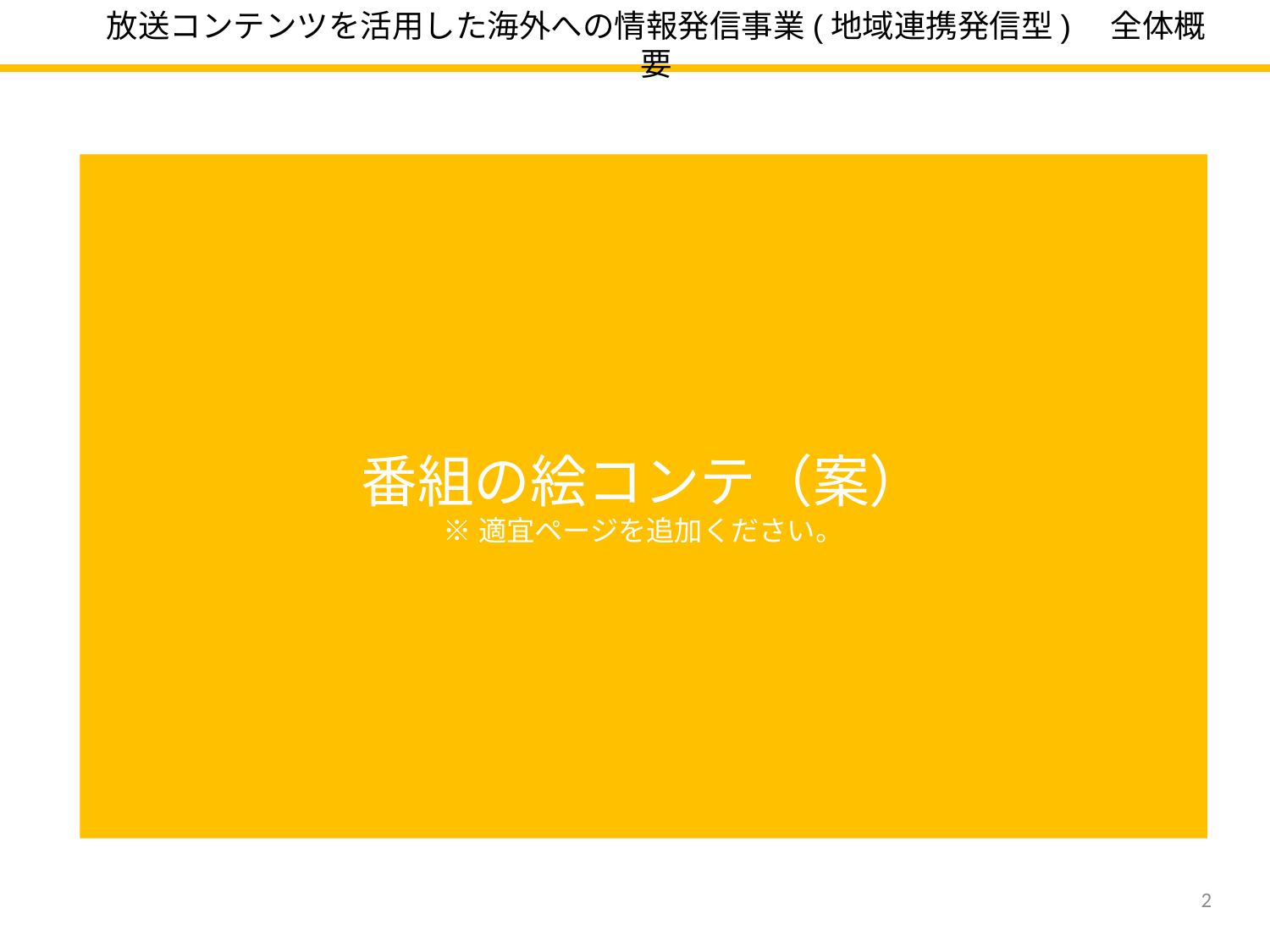

放送コンテンツを活用した海外への情報発信事業(地域連携発信型)　全体概要
番組の絵コンテ（案）
※適宜ページを追加ください。
2